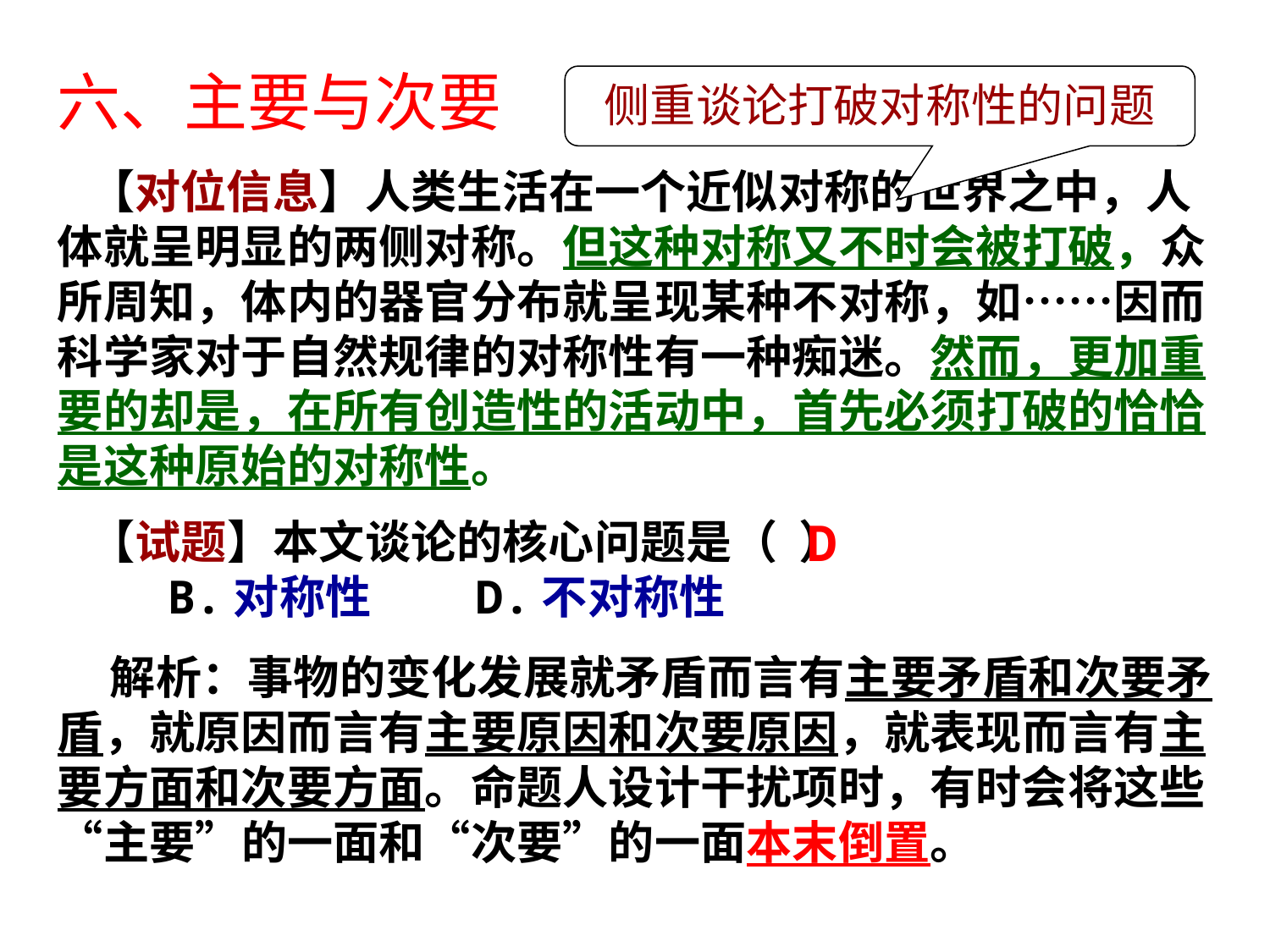

六、主要与次要
侧重谈论打破对称性的问题
  【对位信息】人类生活在一个近似对称的世界之中，人体就呈明显的两侧对称。但这种对称又不时会被打破，众所周知，体内的器官分布就呈现某种不对称，如……因而科学家对于自然规律的对称性有一种痴迷。然而，更加重要的却是，在所有创造性的活动中，首先必须打破的恰恰是这种原始的对称性。

  【试题】本文谈论的核心问题是（  ）
    B.对称性         D.不对称性

    解析：事物的变化发展就矛盾而言有主要矛盾和次要矛盾，就原因而言有主要原因和次要原因，就表现而言有主要方面和次要方面。命题人设计干扰项时，有时会将这些“主要”的一面和“次要”的一面本末倒置。
D